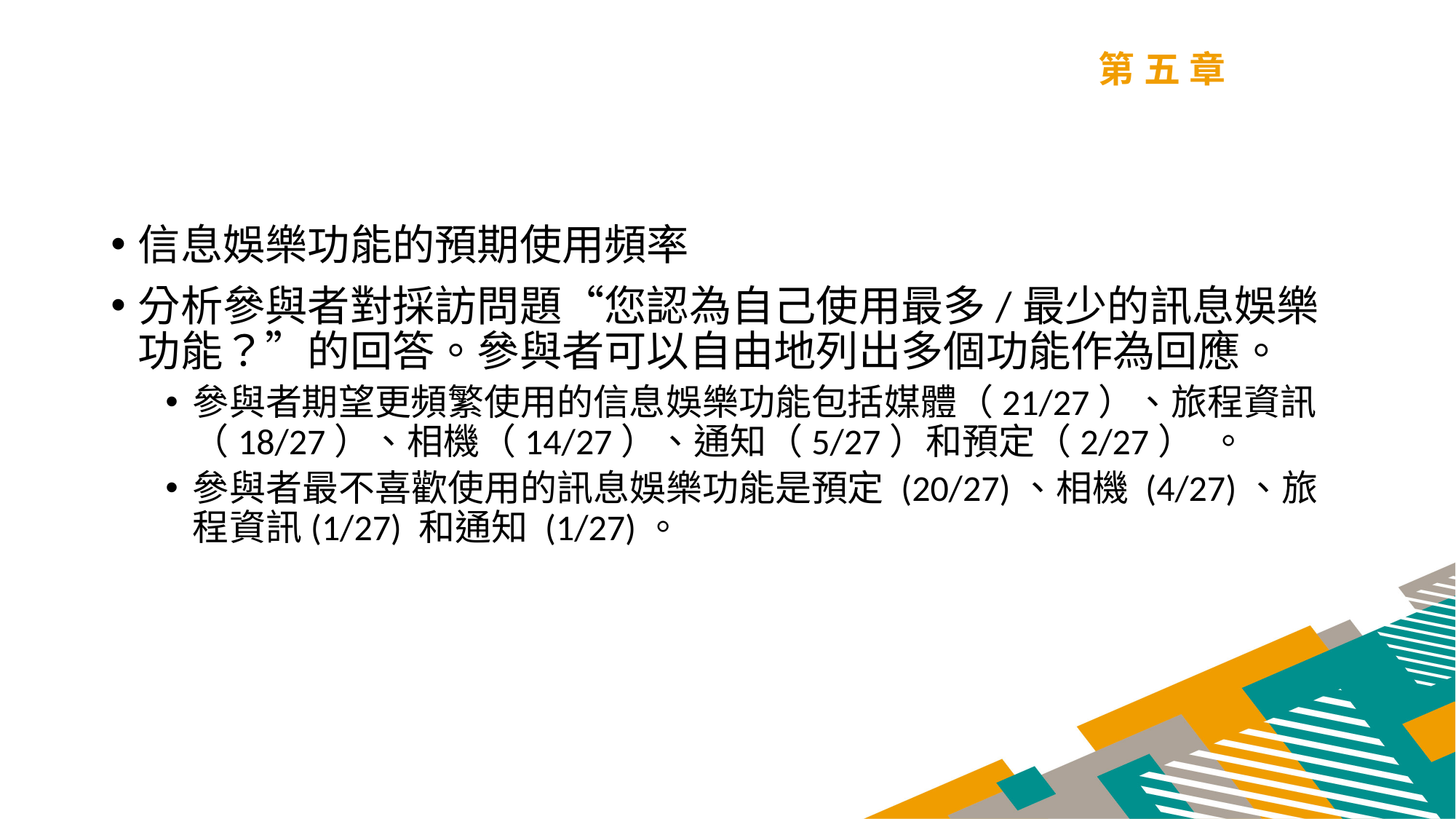

第五章

信息娛樂功能的預期使用頻率
分析參與者對採訪問題“您認為自己使用最多/最少的訊息娛樂功能？”的回答。參與者可以自由地列出多個功能作為回應。
參與者期望更頻繁使用的信息娛樂功能包括媒體（21/27）、旅程資訊（18/27）、相機（14/27）、通知（5/27）和預定（2/27）  。
參與者最不喜歡使用的訊息娛樂功能是預定 (20/27)、相機 (4/27)、旅程資訊(1/27) 和通知 (1/27)。